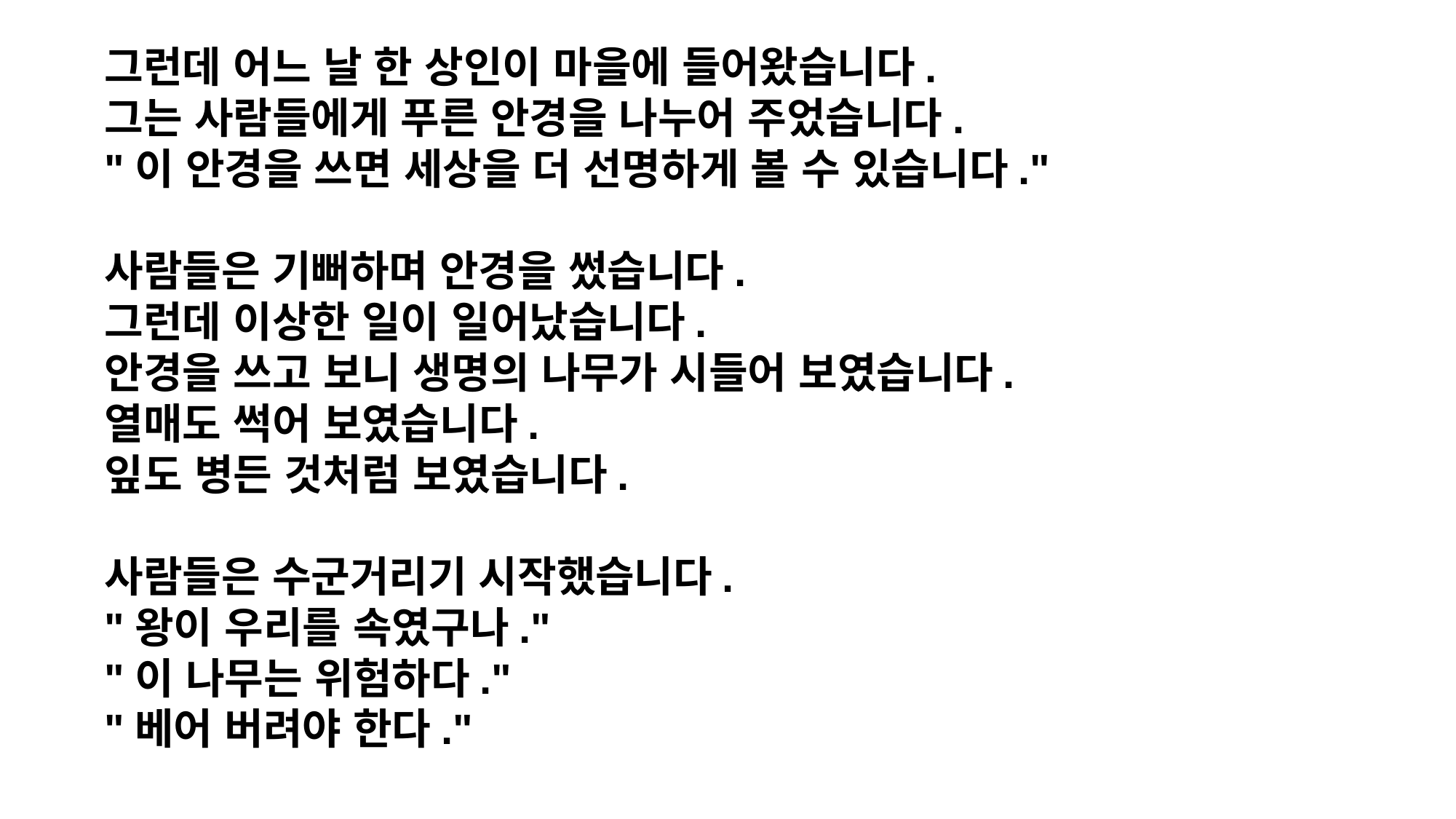

그런데 어느 날 한 상인이 마을에 들어왔습니다.
그는 사람들에게 푸른 안경을 나누어 주었습니다.
"이 안경을 쓰면 세상을 더 선명하게 볼 수 있습니다."

사람들은 기뻐하며 안경을 썼습니다.
그런데 이상한 일이 일어났습니다.
안경을 쓰고 보니 생명의 나무가 시들어 보였습니다.
열매도 썩어 보였습니다.
잎도 병든 것처럼 보였습니다.

사람들은 수군거리기 시작했습니다.
"왕이 우리를 속였구나."
"이 나무는 위험하다."
"베어 버려야 한다."